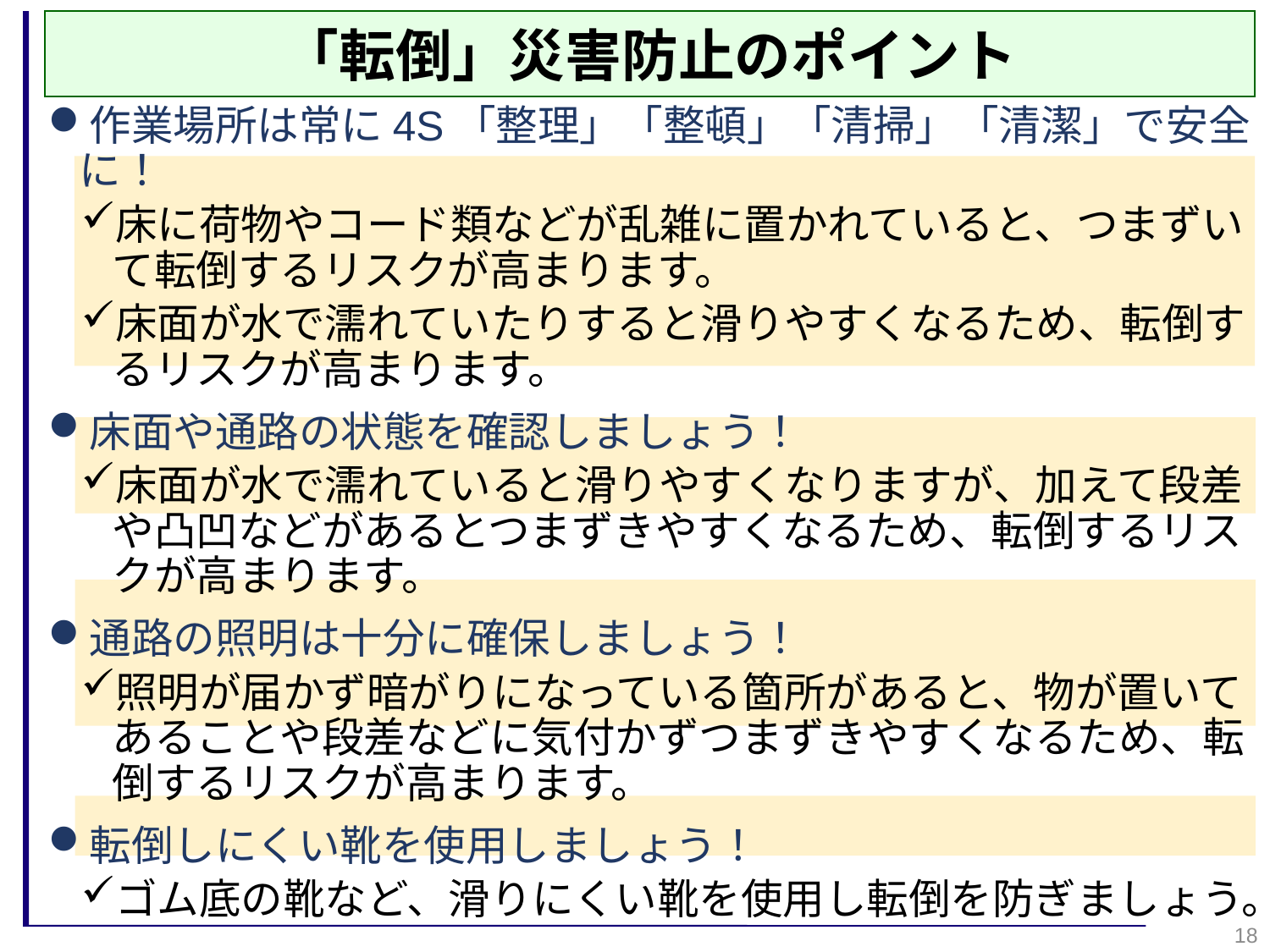

「転倒」災害防止のポイント
作業場所は常に4S「整理」「整頓」「清掃」「清潔」で安全に！
床に荷物やコード類などが乱雑に置かれていると、つまずいて転倒するリスクが高まります。
床面が水で濡れていたりすると滑りやすくなるため、転倒するリスクが高まります。
床面や通路の状態を確認しましょう！
床面が水で濡れていると滑りやすくなりますが、加えて段差や凸凹などがあるとつまずきやすくなるため、転倒するリスクが高まります。
通路の照明は十分に確保しましょう！
照明が届かず暗がりになっている箇所があると、物が置いてあることや段差などに気付かずつまずきやすくなるため、転倒するリスクが高まります。
転倒しにくい靴を使用しましょう！
ゴム底の靴など、滑りにくい靴を使用し転倒を防ぎましょう。

18